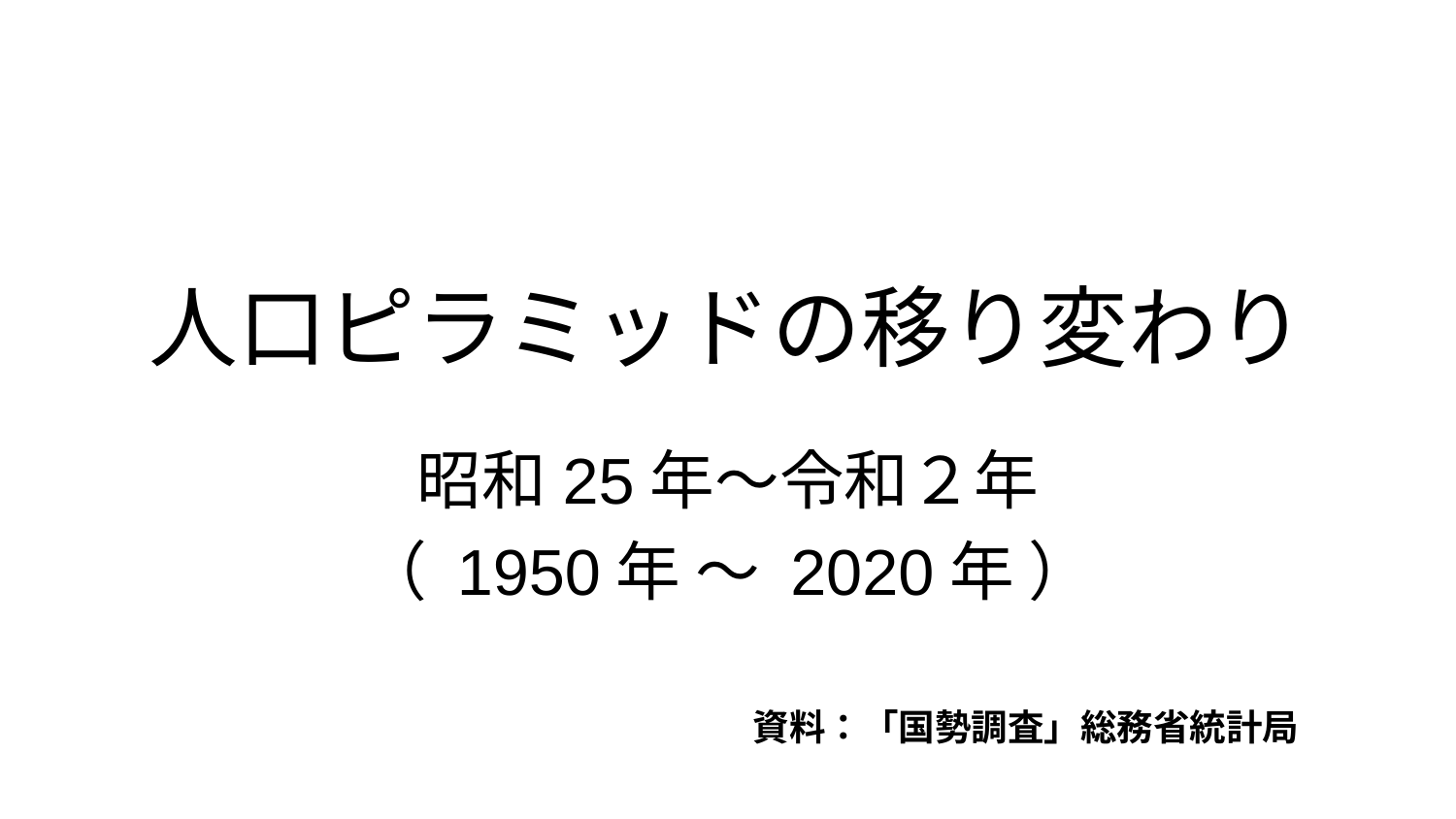

# 人口ピラミッドの移り変わり
昭和25年～令和２年
（ 1950年 ～ 2020年 ）
資料：「国勢調査」総務省統計局